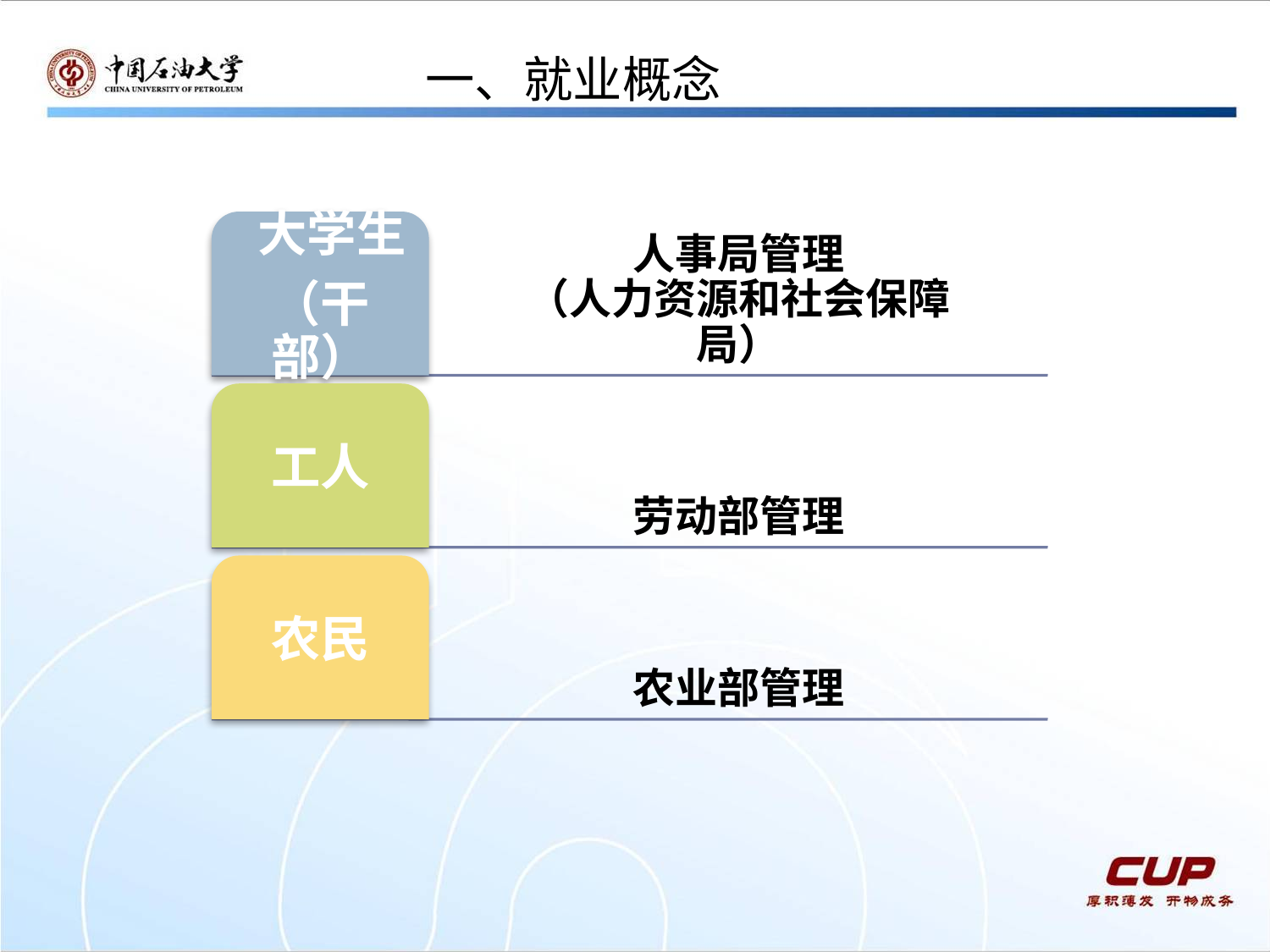

一、就业概念
人事局管理
（人力资源和社会保障局）
 大学生
（干部）
劳动部管理
工人
农业部管理
农民